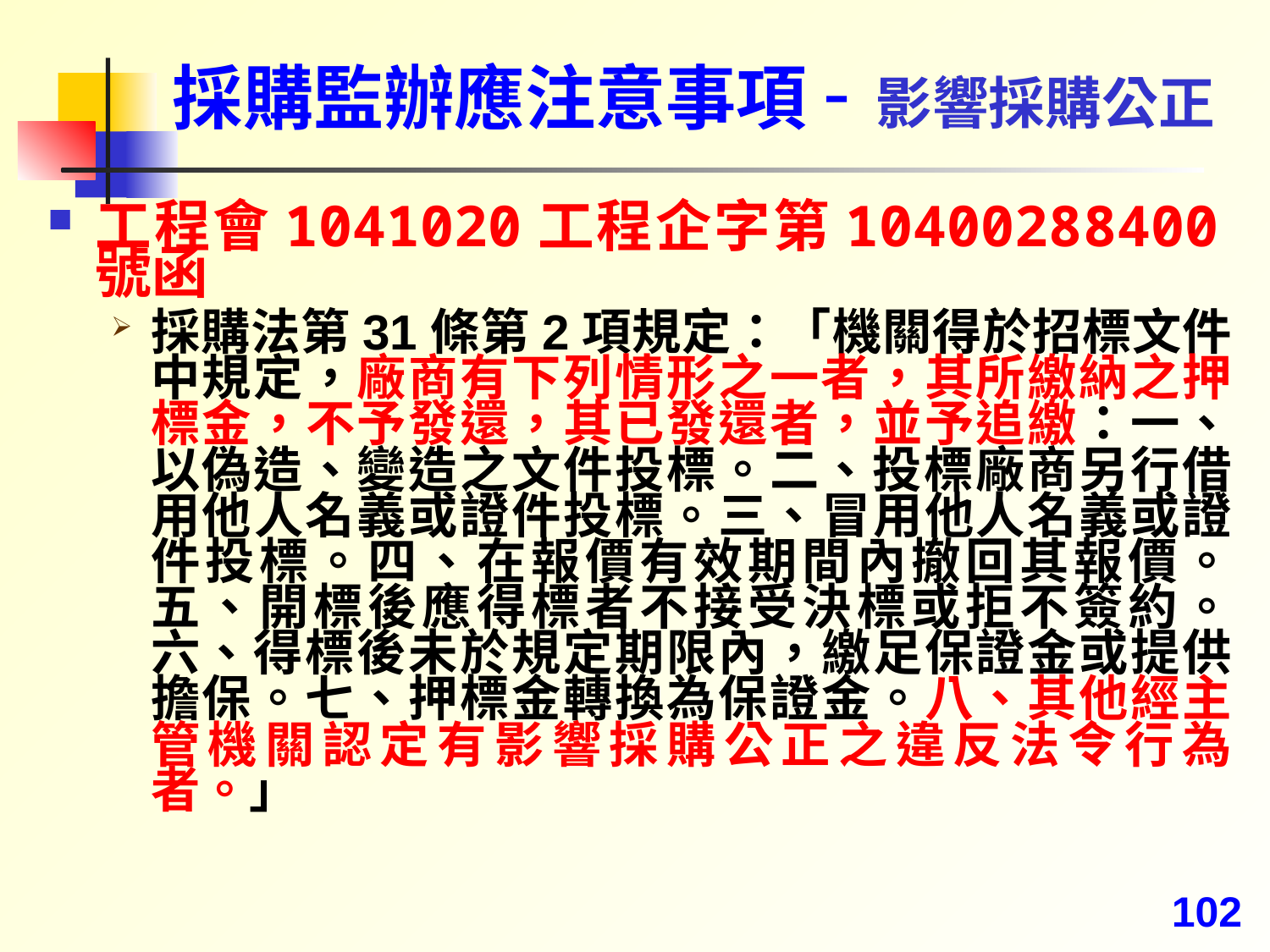

# 採購監辦應注意事項-影響採購公正
工程會1041020工程企字第10400288400號函
採購法第31條第2項規定：「機關得於招標文件中規定，廠商有下列情形之一者，其所繳納之押標金，不予發還，其已發還者，並予追繳：一、以偽造、變造之文件投標。二、投標廠商另行借用他人名義或證件投標。三、冒用他人名義或證件投標。四、在報價有效期間內撤回其報價。五、開標後應得標者不接受決標或拒不簽約。六、得標後未於規定期限內，繳足保證金或提供擔保。七、押標金轉換為保證金。八、其他經主管機關認定有影響採購公正之違反法令行為者。」

102